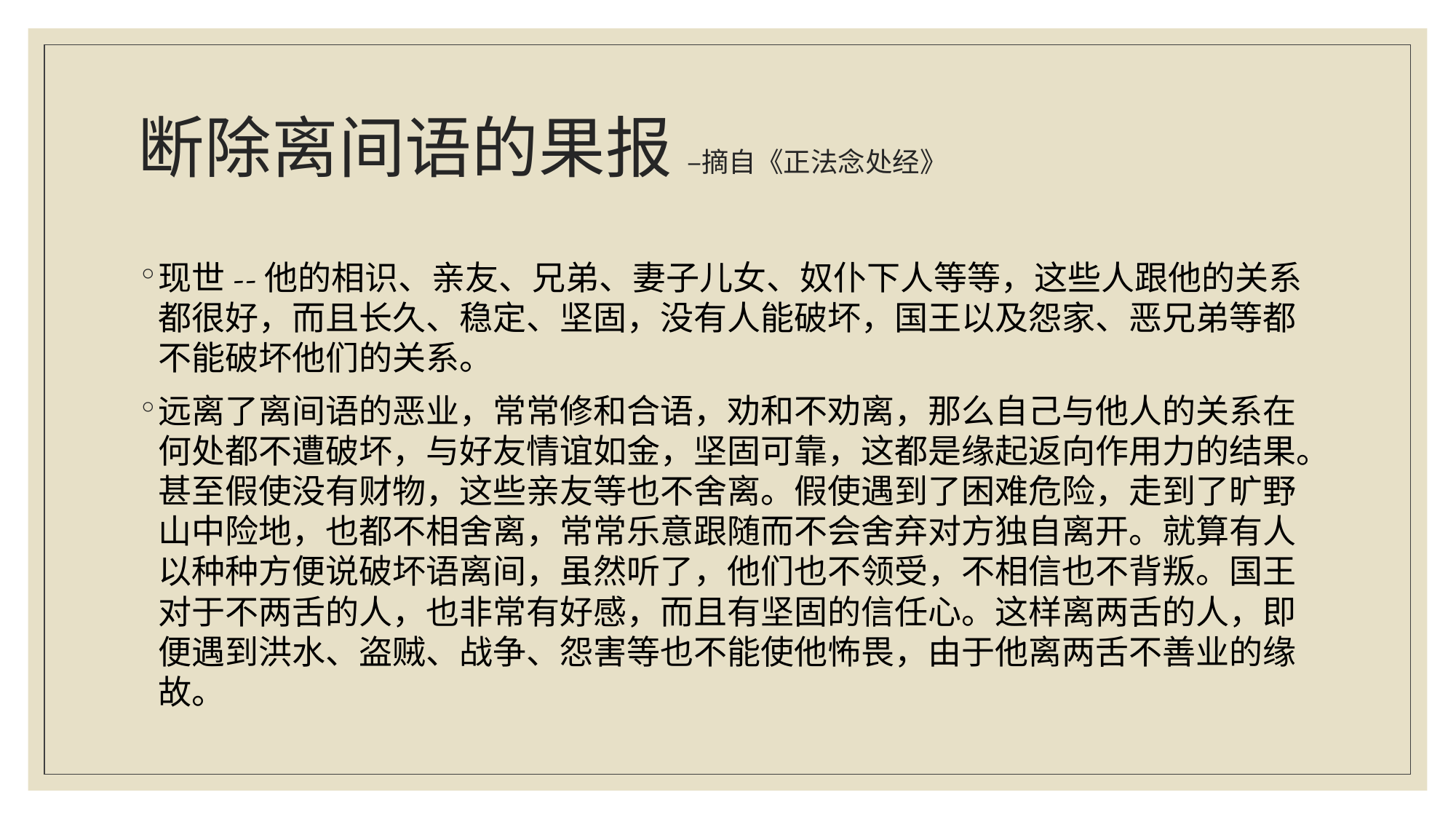

# 断除离间语的果报 –摘自《正法念处经》
现世--他的相识、亲友、兄弟、妻子儿女、奴仆下人等等，这些人跟他的关系都很好，而且长久、稳定、坚固，没有人能破坏，国王以及怨家、恶兄弟等都不能破坏他们的关系。
远离了离间语的恶业，常常修和合语，劝和不劝离，那么自己与他人的关系在何处都不遭破坏，与好友情谊如金，坚固可靠，这都是缘起返向作用力的结果。甚至假使没有财物，这些亲友等也不舍离。假使遇到了困难危险，走到了旷野山中险地，也都不相舍离，常常乐意跟随而不会舍弃对方独自离开。就算有人以种种方便说破坏语离间，虽然听了，他们也不领受，不相信也不背叛。国王对于不两舌的人，也非常有好感，而且有坚固的信任心。这样离两舌的人，即便遇到洪水、盗贼、战争、怨害等也不能使他怖畏，由于他离两舌不善业的缘故。